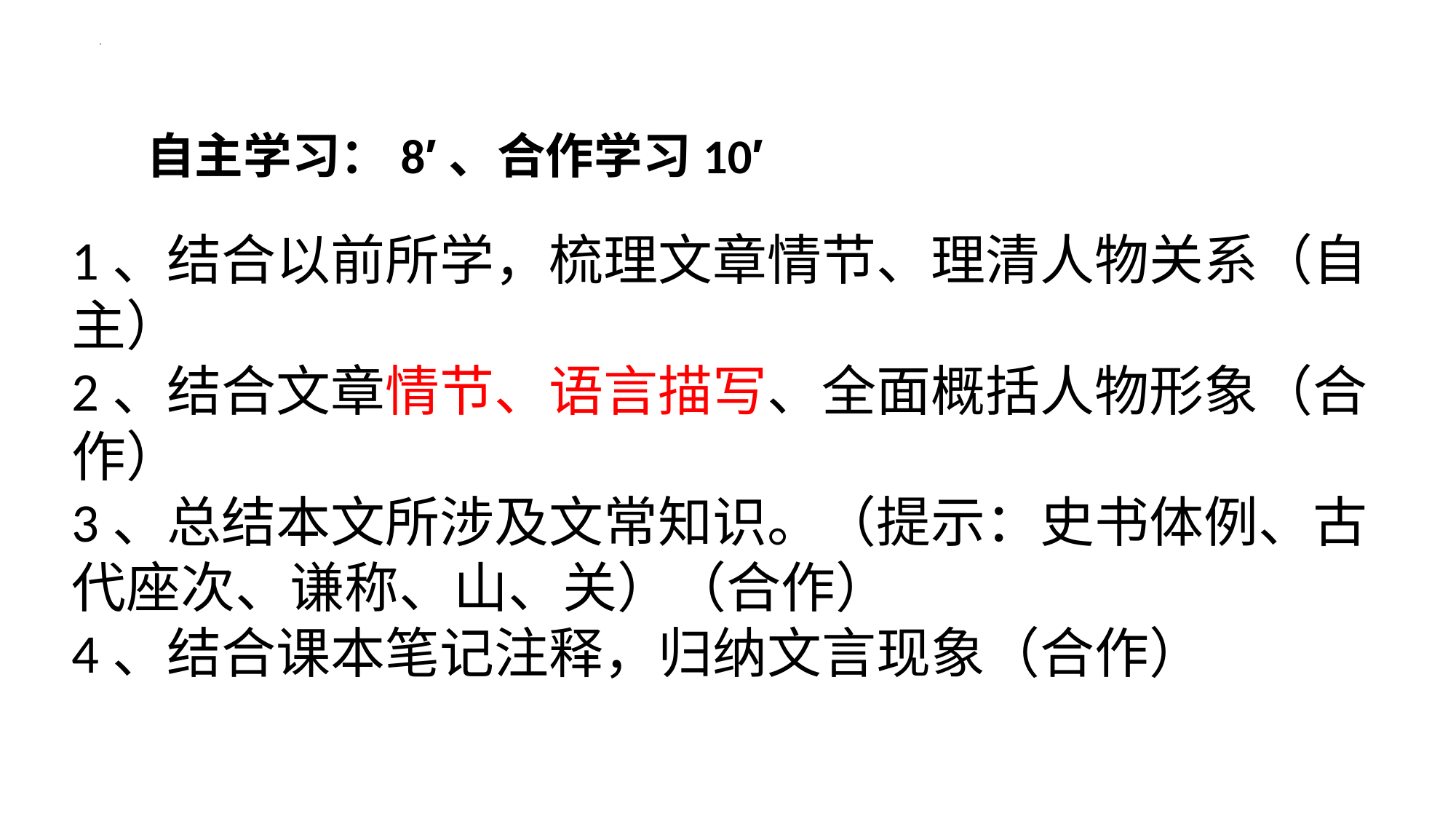

自主学习：8′、合作学习10′
1、结合以前所学，梳理文章情节、理清人物关系（自主）
2、结合文章情节、语言描写、全面概括人物形象（合作）
3、总结本文所涉及文常知识。（提示：史书体例、古代座次、谦称、山、关）（合作）
4、结合课本笔记注释，归纳文言现象（合作）